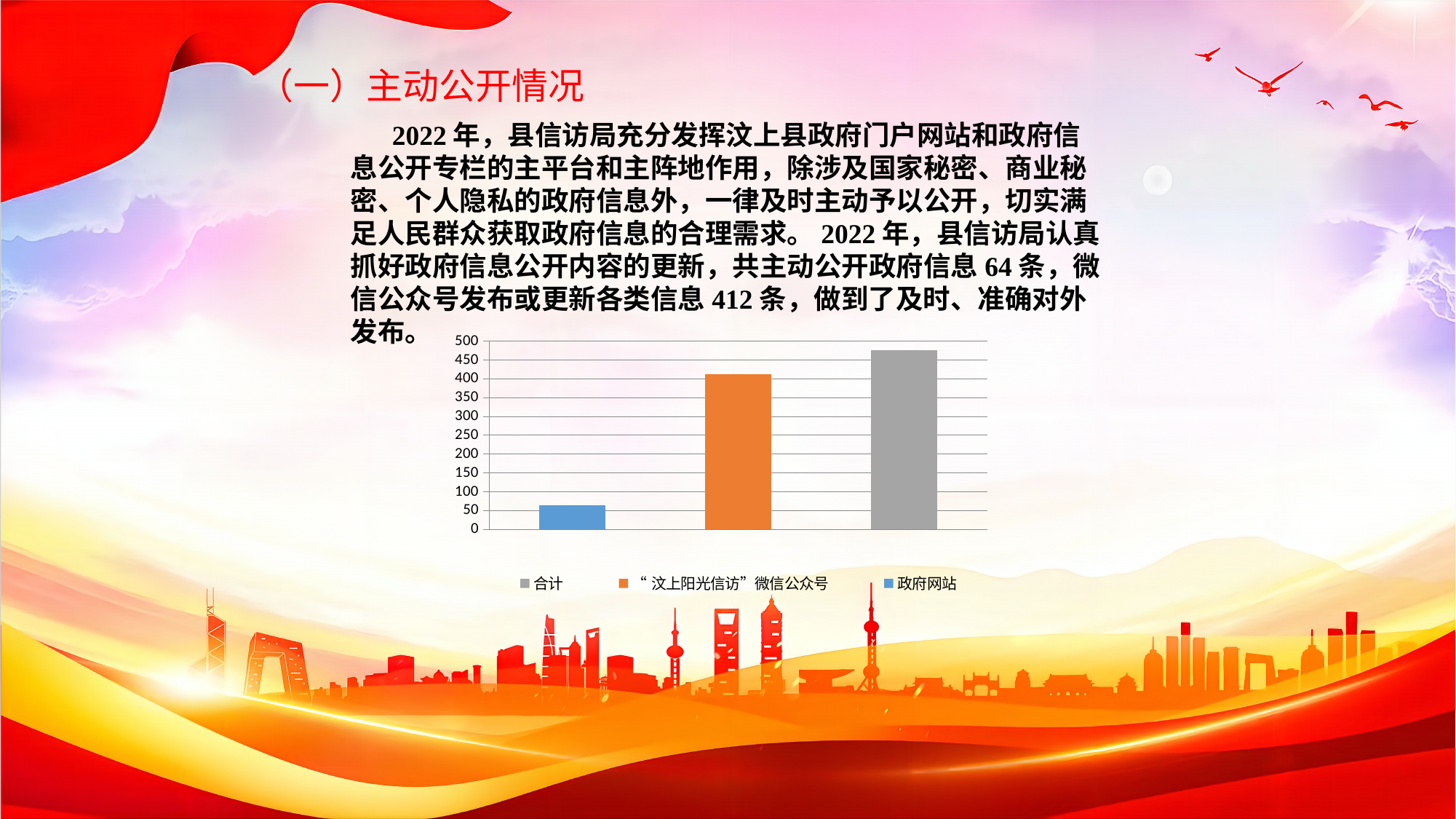

（一）主动公开情况
      2022年，县信访局充分发挥汶上县政府门户网站和政府信息公开专栏的主平台和主阵地作用，除涉及国家秘密、商业秘密、个人隐私的政府信息外，一律及时主动予以公开，切实满足人民群众获取政府信息的合理需求。2022年，县信访局认真抓好政府信息公开内容的更新，共主动公开政府信息64条，微信公众号发布或更新各类信息412条，做到了及时、准确对外发布。

### Chart

| Category | 政府网站 | “汶上阳光信访”微信公众号 | 合计 |
|---|---|---|---|
| 类别 1 | 64.0 | 0.0 | 0.0 |
| “汶上阳光信访”微信公众号 | 0.0 | 412.0 | 0.0 |
| 类别 3 | 0.0 | 0.0 | 476.0 |